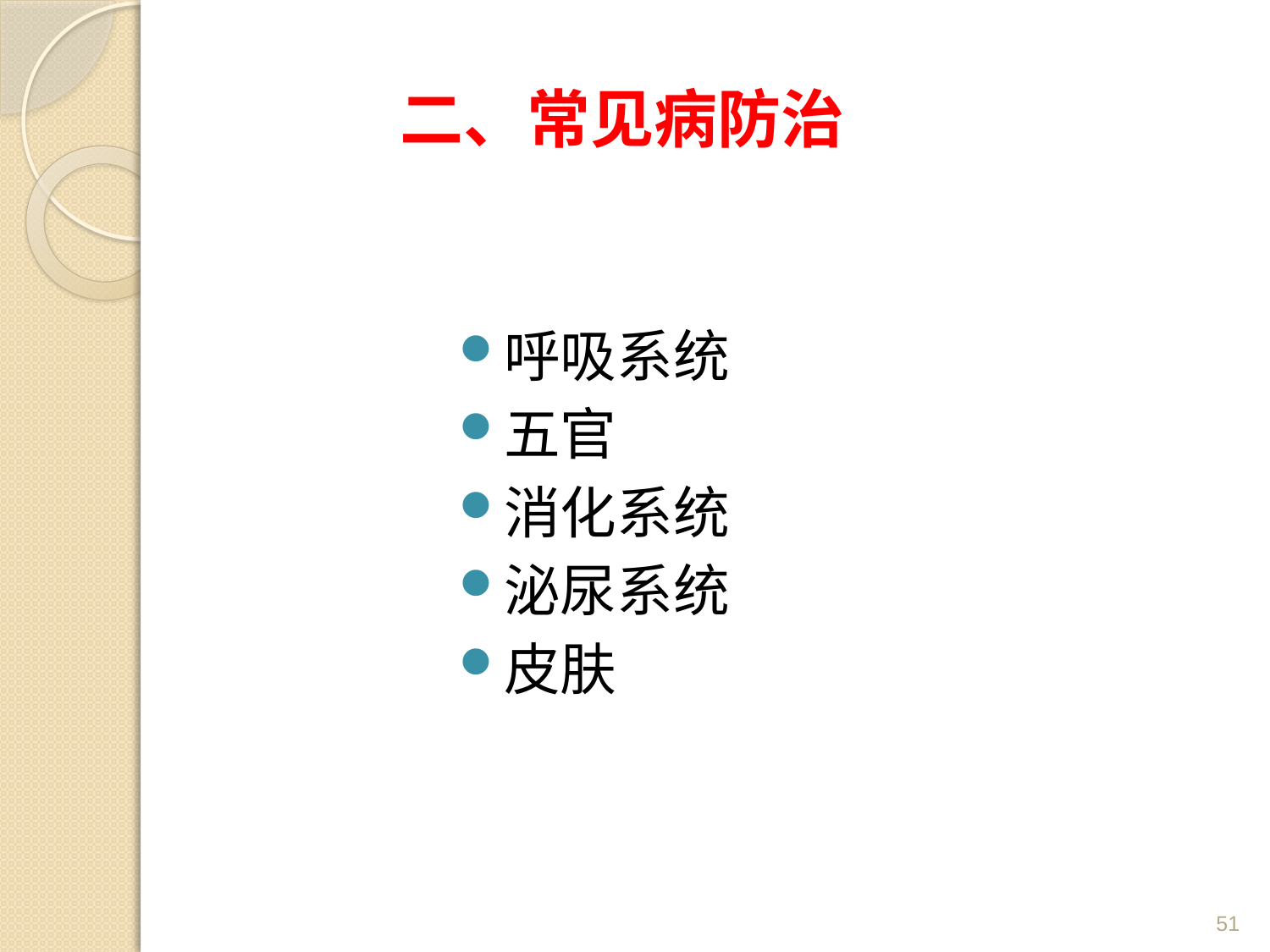

# 二、常见病防治

呼吸系统
五官
消化系统
泌尿系统
皮肤

51